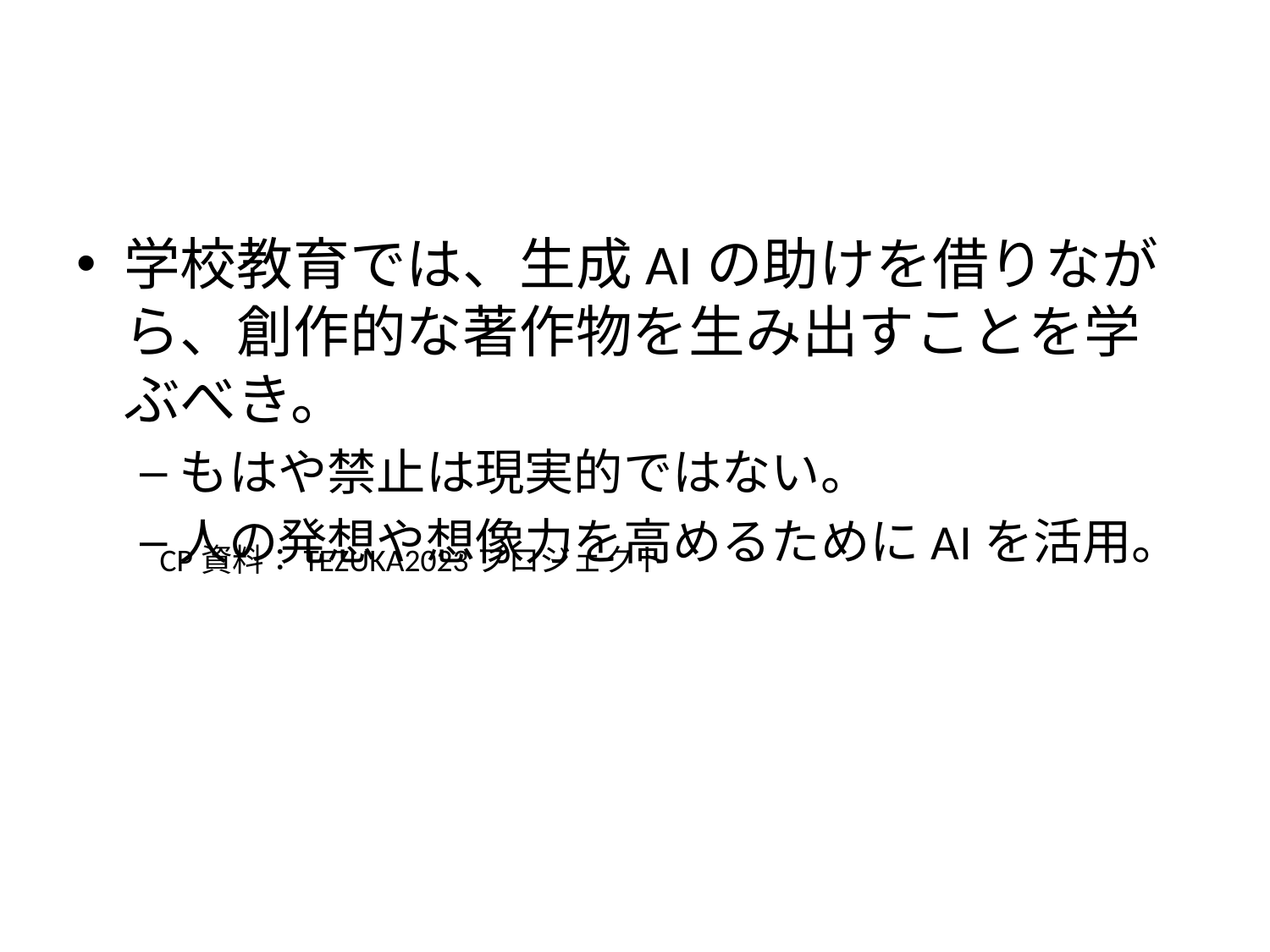

#
学校教育では、生成AIの助けを借りながら、創作的な著作物を生み出すことを学ぶべき。
もはや禁止は現実的ではない。
人の発想や想像力を高めるためにAIを活用。
CP資料：TEZUKA2023プロジェクト